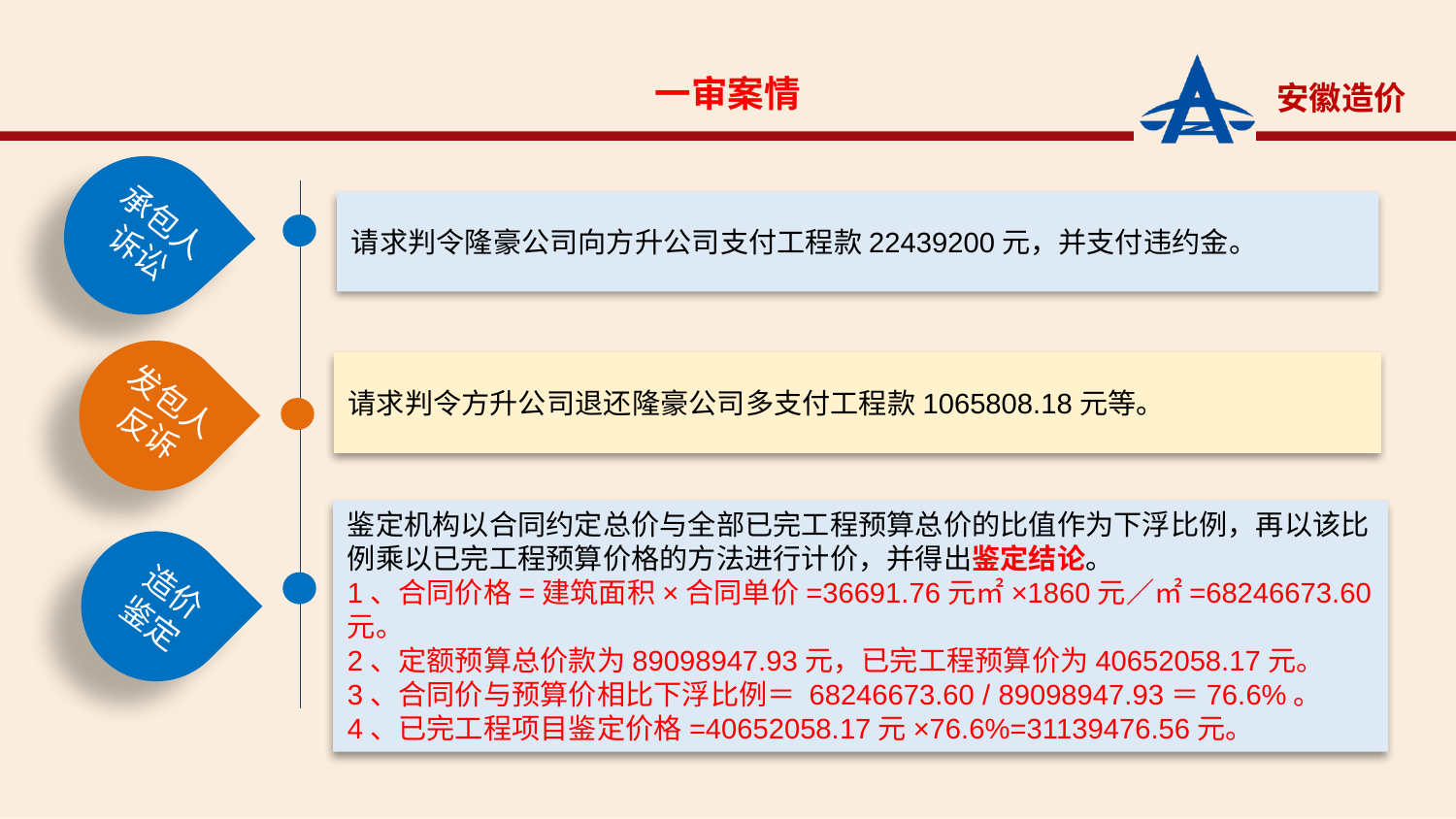

一审案情

承包人
诉讼

请求判令隆豪公司向方升公司支付工程款22439200元，并支付违约金。

发包人反诉
请求判令方升公司退还隆豪公司多支付工程款1065808.18元等。
鉴定机构以合同约定总价与全部已完工程预算总价的比值作为下浮比例，再以该比例乘以已完工程预算价格的方法进行计价，并得出鉴定结论。
1、合同价格=建筑面积×合同单价=36691.76元㎡×1860元／㎡=68246673.60元。
2、定额预算总价款为89098947.93元，已完工程预算价为40652058.17元。
3、合同价与预算价相比下浮比例＝ 68246673.60 / 89098947.93＝76.6%。
4、已完工程项目鉴定价格=40652058.17元×76.6%=31139476.56元。

造价
鉴定